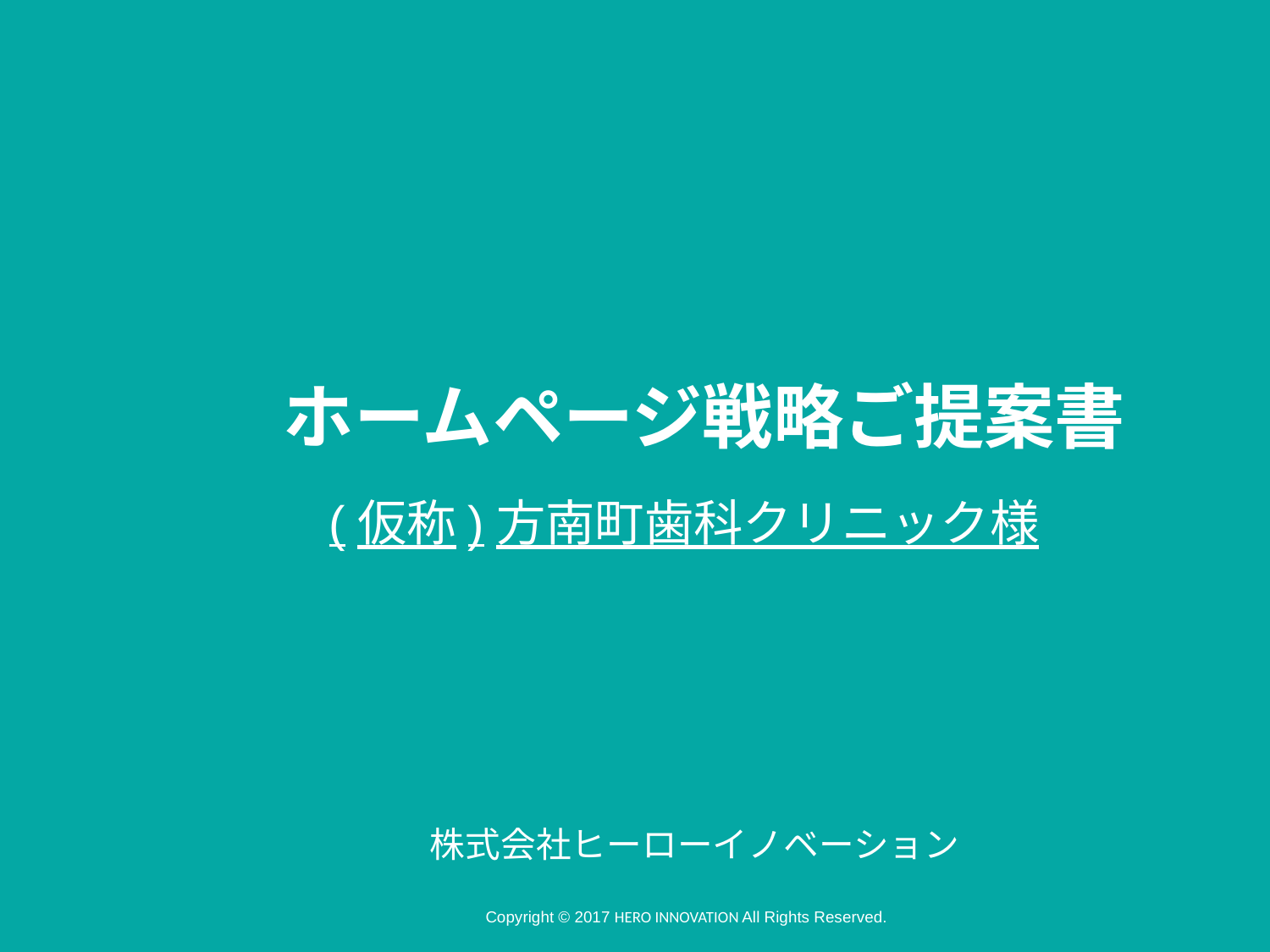

ホームページ戦略ご提案書
(仮称)方南町歯科クリニック様
株式会社ヒーローイノベーション
Copyright © 2017 HERO INNOVATION All Rights Reserved.